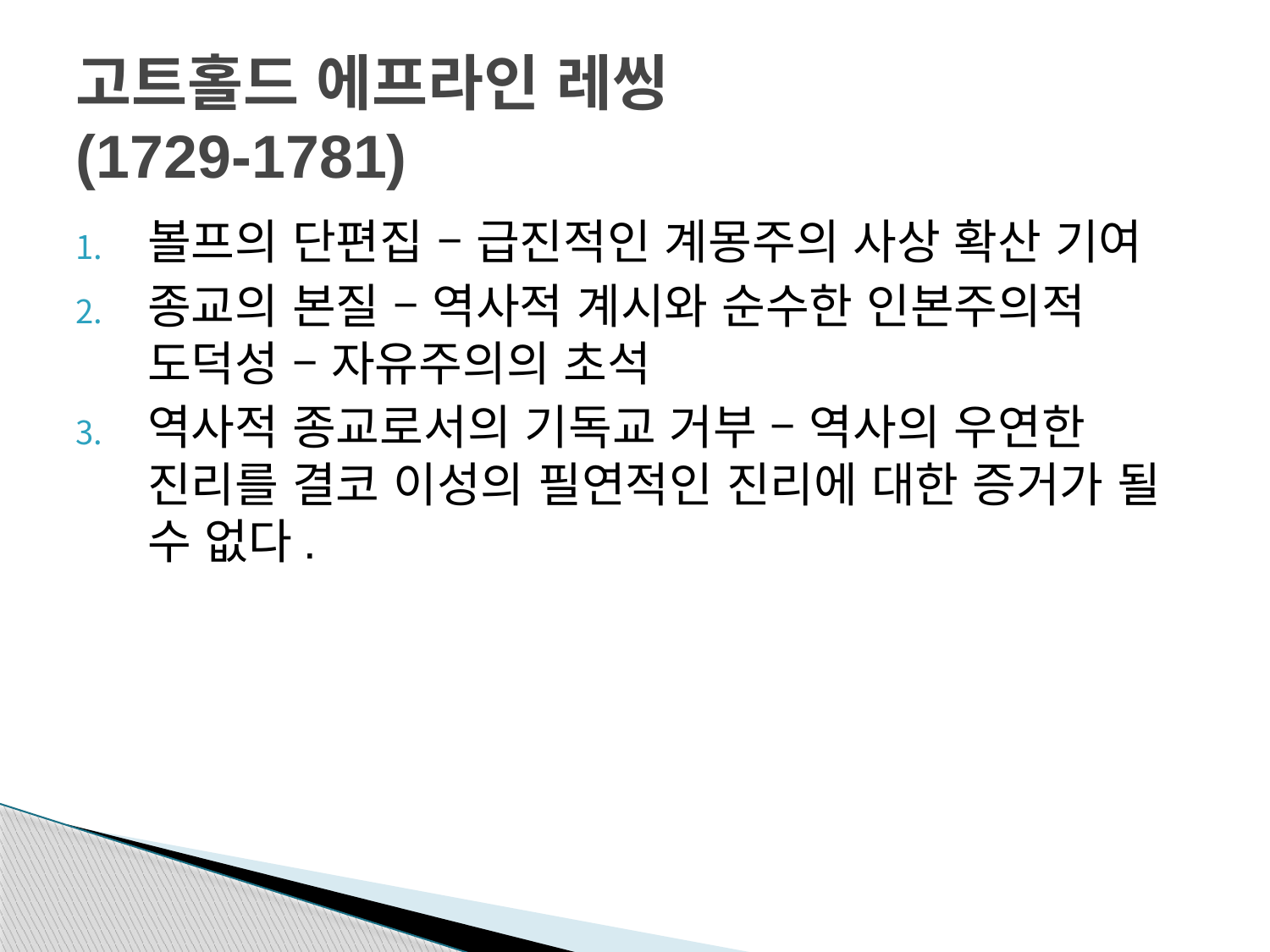

# 고트홀드 에프라인 레씽 (1729-1781)
볼프의 단편집 – 급진적인 계몽주의 사상 확산 기여
종교의 본질 – 역사적 계시와 순수한 인본주의적 도덕성 – 자유주의의 초석
역사적 종교로서의 기독교 거부 – 역사의 우연한 진리를 결코 이성의 필연적인 진리에 대한 증거가 될 수 없다.